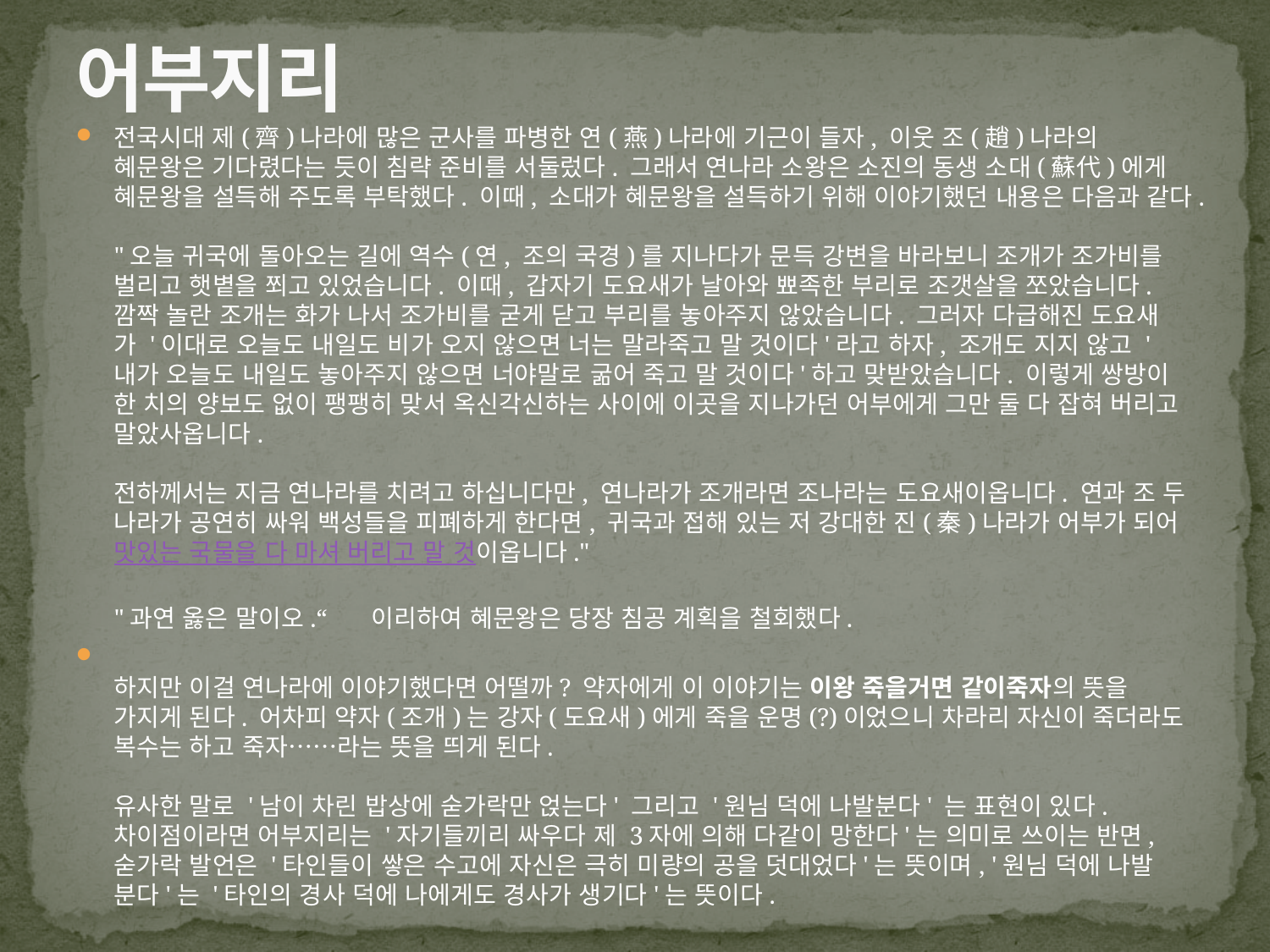

# 어부지리
전국시대 제(齊)나라에 많은 군사를 파병한 연(燕)나라에 기근이 들자, 이웃 조(趙)나라의 혜문왕은 기다렸다는 듯이 침략 준비를 서둘렀다. 그래서 연나라 소왕은 소진의 동생 소대(蘇代)에게 혜문왕을 설득해 주도록 부탁했다. 이때, 소대가 혜문왕을 설득하기 위해 이야기했던 내용은 다음과 같다.
"오늘 귀국에 돌아오는 길에 역수(연, 조의 국경)를 지나다가 문득 강변을 바라보니 조개가 조가비를 벌리고 햇볕을 쬐고 있었습니다. 이때, 갑자기 도요새가 날아와 뾰족한 부리로 조갯살을 쪼았습니다. 깜짝 놀란 조개는 화가 나서 조가비를 굳게 닫고 부리를 놓아주지 않았습니다. 그러자 다급해진 도요새가 '이대로 오늘도 내일도 비가 오지 않으면 너는 말라죽고 말 것이다'라고 하자, 조개도 지지 않고 '내가 오늘도 내일도 놓아주지 않으면 너야말로 굶어 죽고 말 것이다'하고 맞받았습니다. 이렇게 쌍방이 한 치의 양보도 없이 팽팽히 맞서 옥신각신하는 사이에 이곳을 지나가던 어부에게 그만 둘 다 잡혀 버리고 말았사옵니다.
전하께서는 지금 연나라를 치려고 하십니다만, 연나라가 조개라면 조나라는 도요새이옵니다. 연과 조 두 나라가 공연히 싸워 백성들을 피폐하게 한다면, 귀국과 접해 있는 저 강대한 진(秦)나라가 어부가 되어 맛있는 국물을 다 마셔 버리고 말 것이옵니다."
"과연 옳은 말이오.“      이리하여 혜문왕은 당장 침공 계획을 철회했다.
하지만 이걸 연나라에 이야기했다면 어떨까? 약자에게 이 이야기는 이왕 죽을거면 같이죽자의 뜻을 가지게 된다. 어차피 약자(조개)는 강자(도요새)에게 죽을 운명(?)이었으니 차라리 자신이 죽더라도 복수는 하고 죽자……라는 뜻을 띄게 된다.
유사한 말로 '남이 차린 밥상에 숟가락만 얹는다' 그리고 '원님 덕에 나발분다' 는 표현이 있다. 차이점이라면 어부지리는 '자기들끼리 싸우다 제 3자에 의해 다같이 망한다'는 의미로 쓰이는 반면, 숟가락 발언은 '타인들이 쌓은 수고에 자신은 극히 미량의 공을 덧대었다'는 뜻이며, '원님 덕에 나발 분다'는 '타인의 경사 덕에 나에게도 경사가 생기다'는 뜻이다.